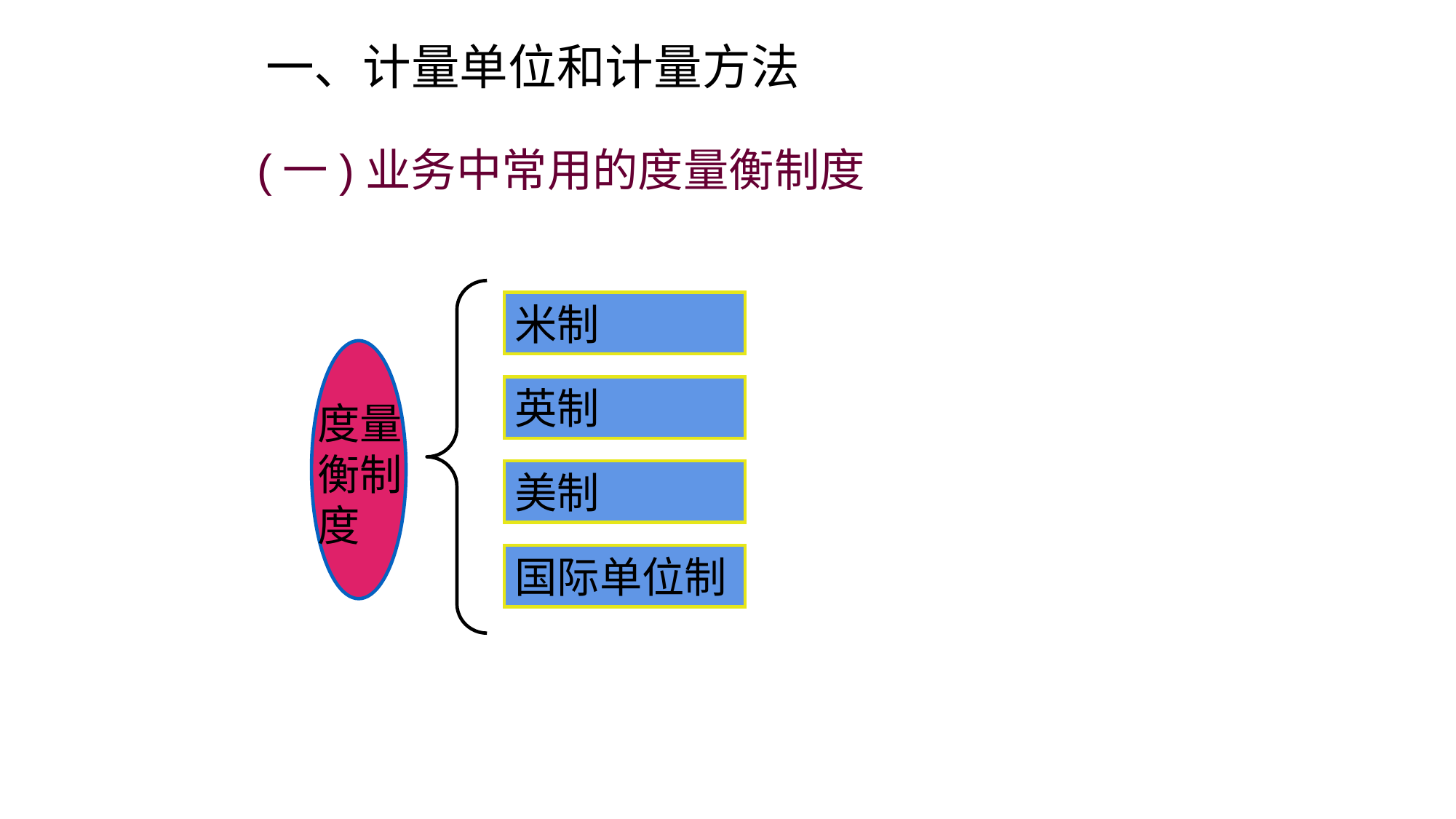

一、计量单位和计量方法
(一)业务中常用的度量衡制度

米制
英制
美制
国际单位制

度量衡制度